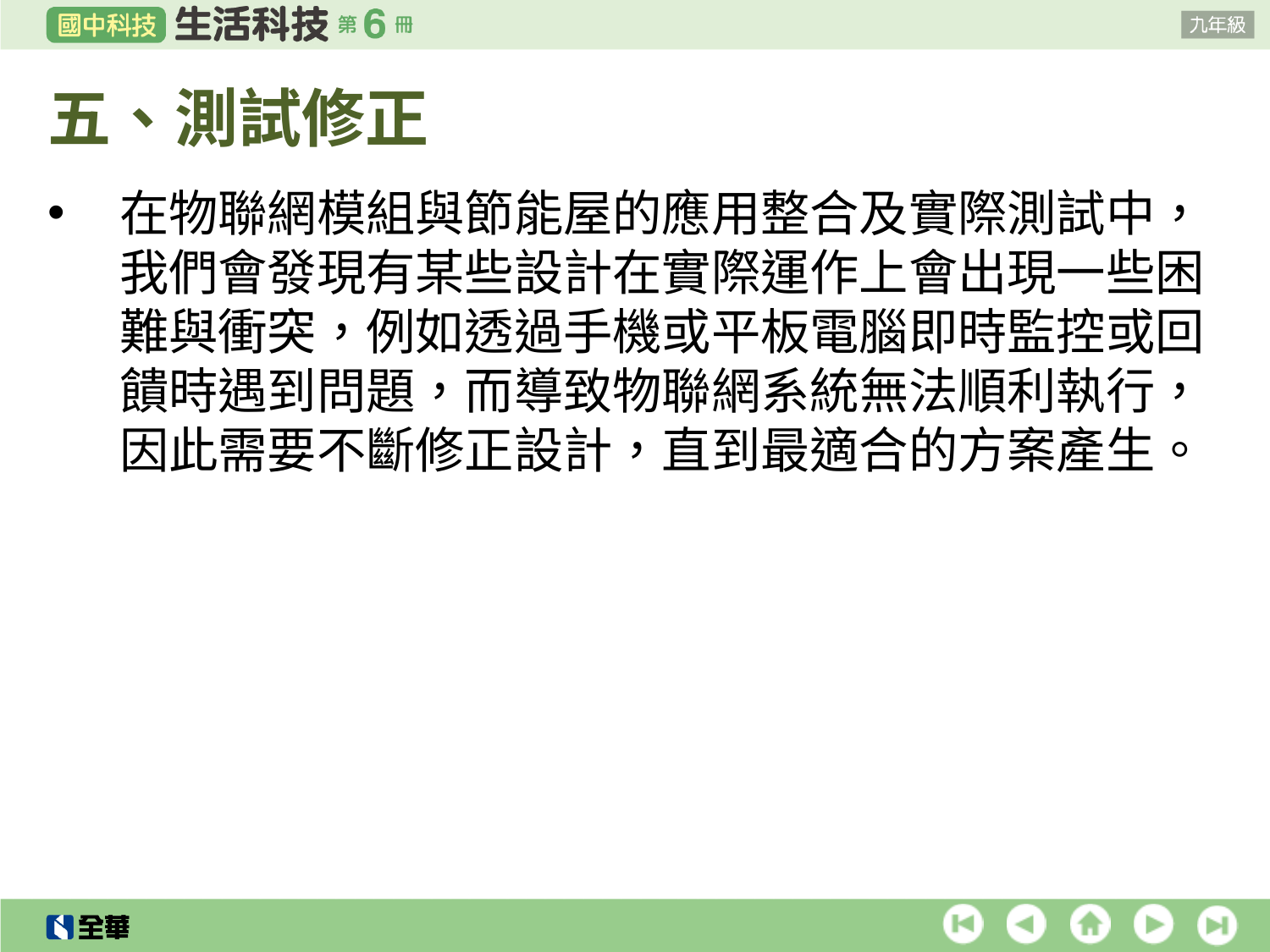

# 五、測試修正
在物聯網模組與節能屋的應用整合及實際測試中，我們會發現有某些設計在實際運作上會出現一些困難與衝突，例如透過手機或平板電腦即時監控或回饋時遇到問題，而導致物聯網系統無法順利執行，因此需要不斷修正設計，直到最適合的方案產生。